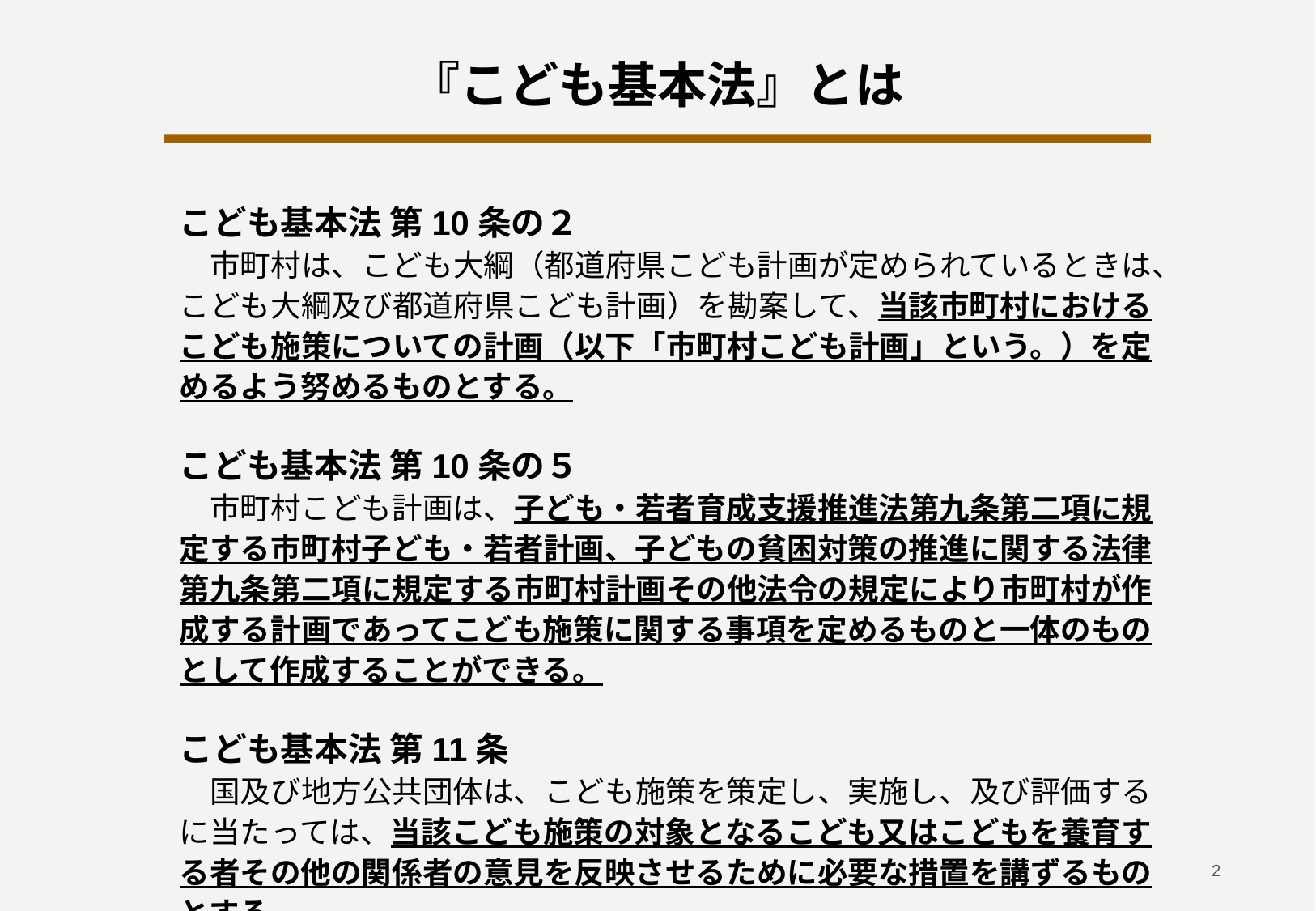

『こども基本法』とは

こども基本法 第10条の２
　市町村は、こども大綱（都道府県こども計画が定められているときは、こども大綱及び都道府県こども計画）を勘案して、当該市町村におけるこども施策についての計画（以下「市町村こども計画」という。）を定めるよう努めるものとする。

こども基本法 第10条の５
　市町村こども計画は、子ども・若者育成支援推進法第九条第二項に規定する市町村子ども・若者計画、子どもの貧困対策の推進に関する法律第九条第二項に規定する市町村計画その他法令の規定により市町村が作成する計画であってこども施策に関する事項を定めるものと一体のものとして作成することができる。

こども基本法 第11条
　国及び地方公共団体は、こども施策を策定し、実施し、及び評価するに当たっては、当該こども施策の対象となるこども又はこどもを養育する者その他の関係者の意見を反映させるために必要な措置を講ずるものとする。
2